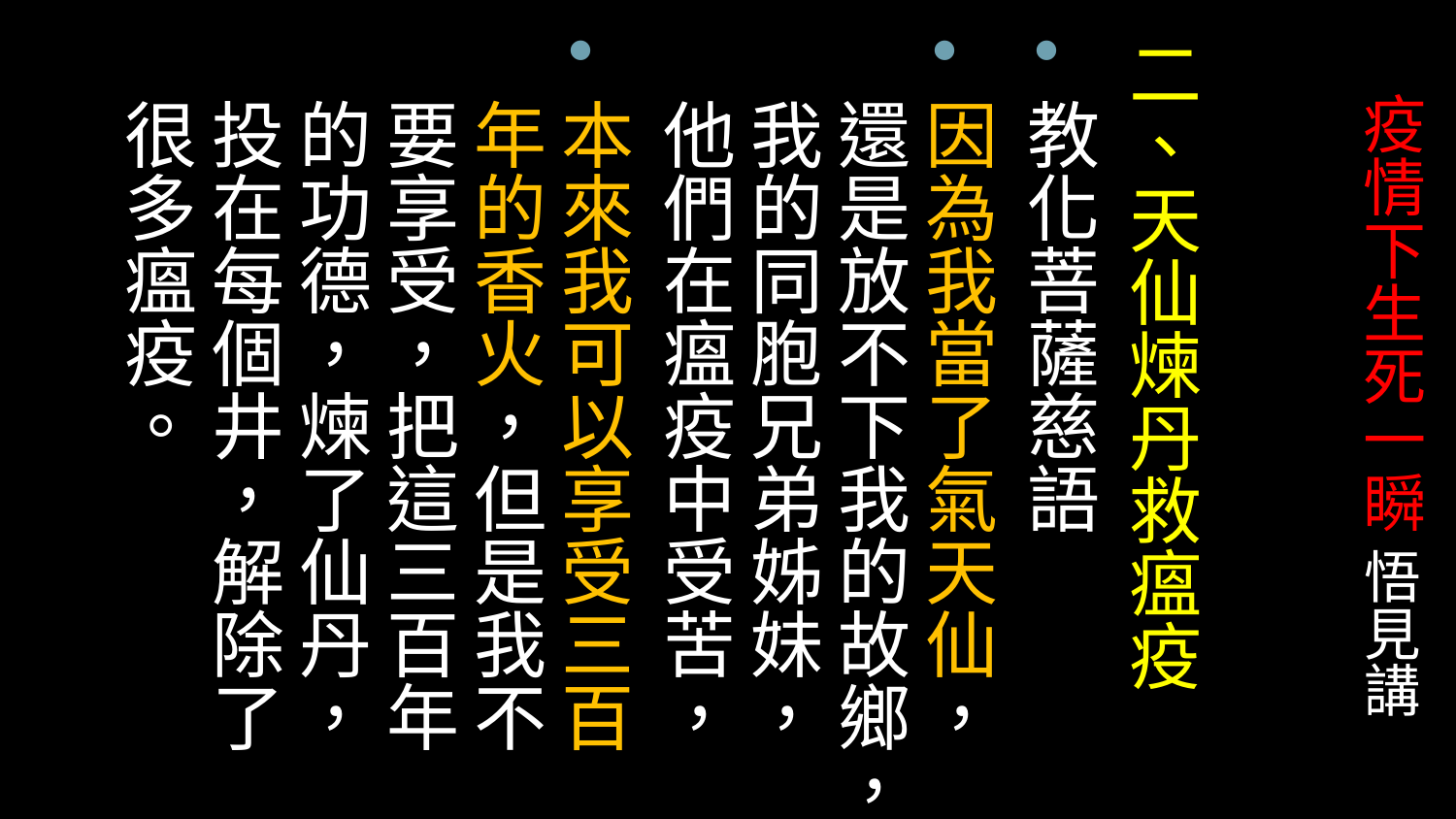

二、天仙煉丹救瘟疫
教化菩薩慈語
因為我當了氣天仙，還是放不下我的故鄉，我的同胞兄弟姊妹，他們在瘟疫中受苦，
本來我可以享受三百年的香火，但是我不要享受，把這三百年的功德，煉了仙丹，投在每個井，解除了很多瘟疫。

# 疫情下生死一瞬 悟見講